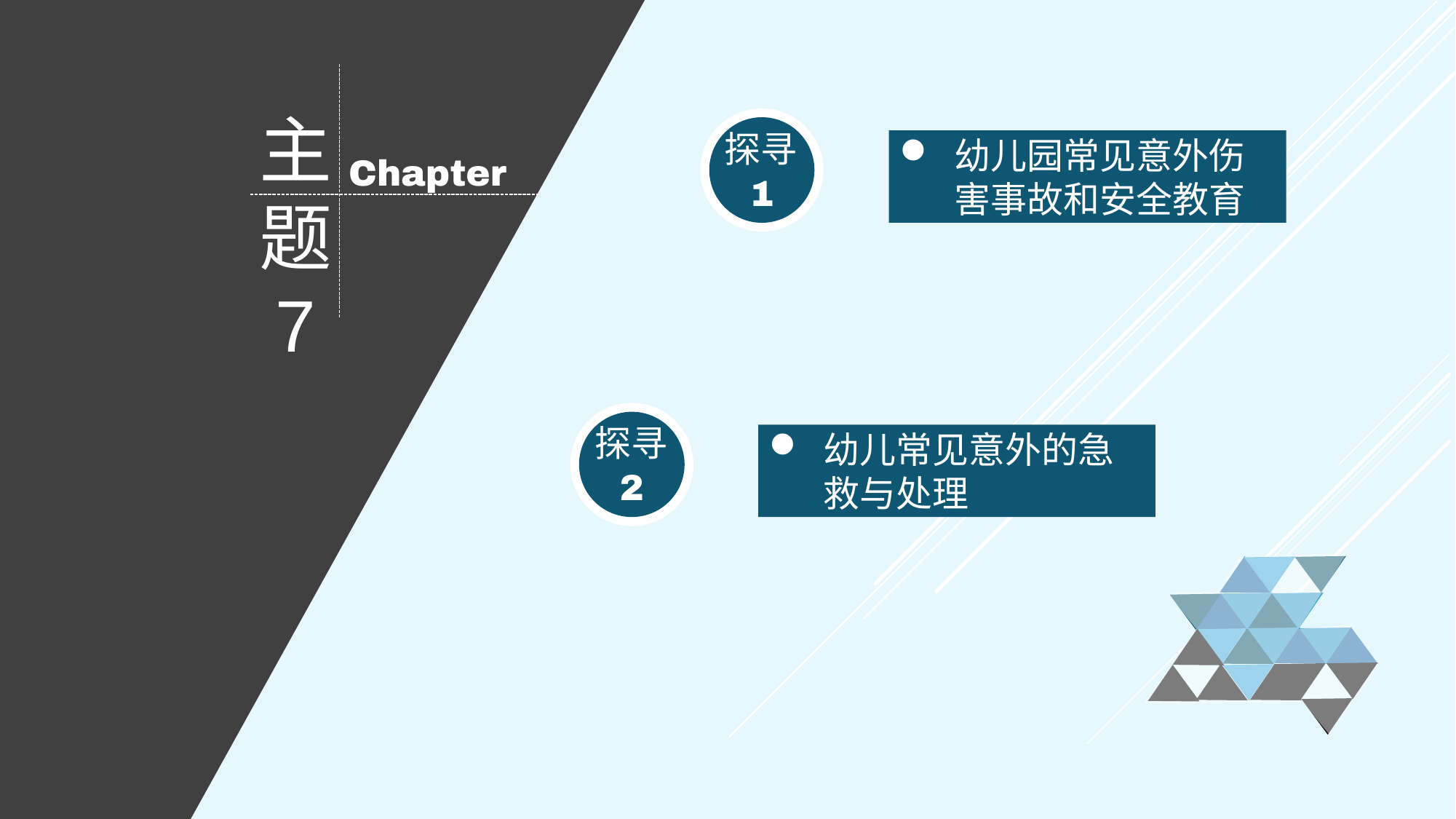

主题
7

探寻1
幼儿园常见意外伤害事故和安全教育
Chapter

探寻2
幼儿常见意外的急救与处理